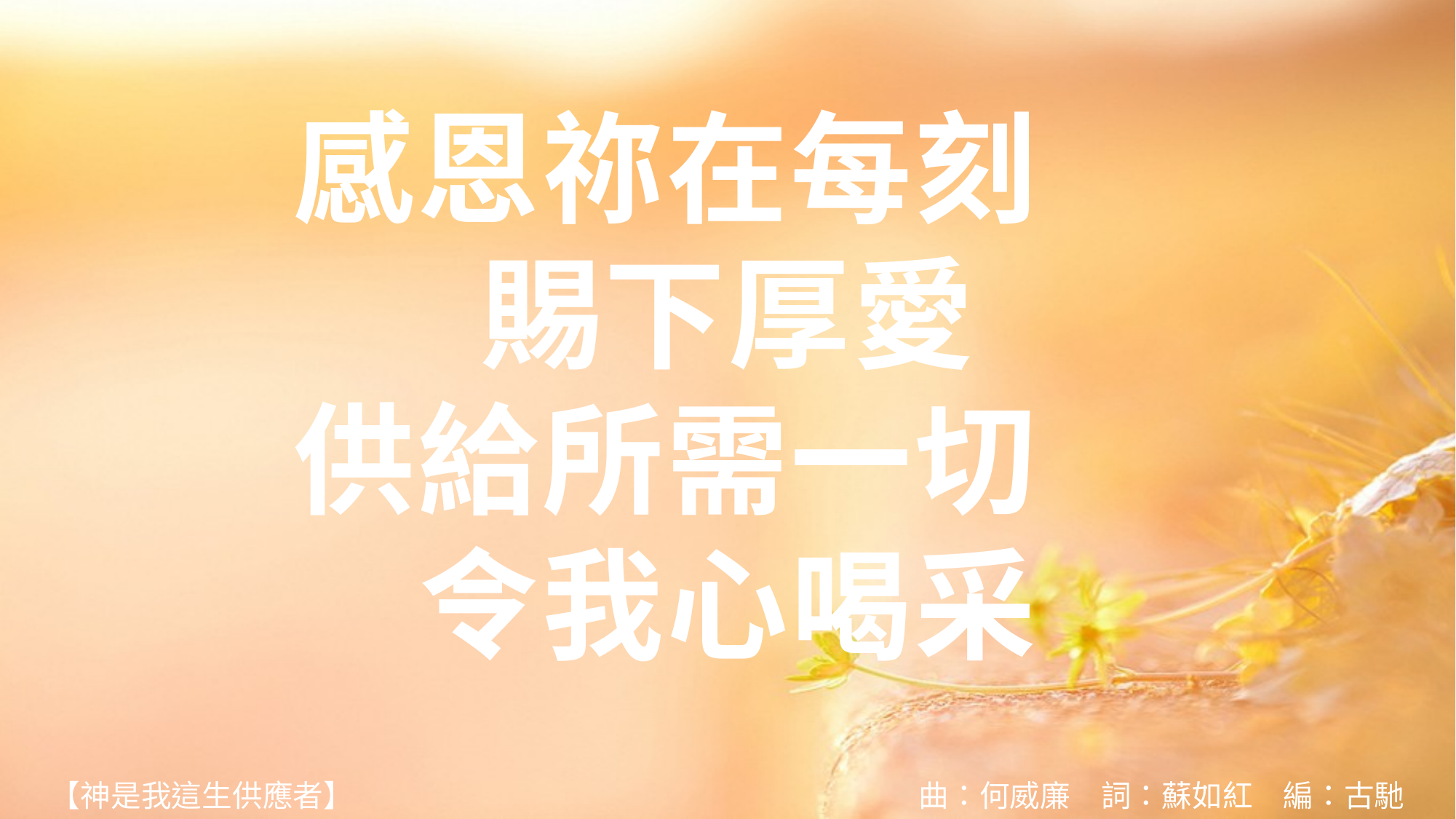

感恩祢在每刻
賜下厚愛
供給所需一切
令我心喝采
【神是我這生供應者】                                                                                    曲：何威廉　詞：蘇如紅　編：古馳